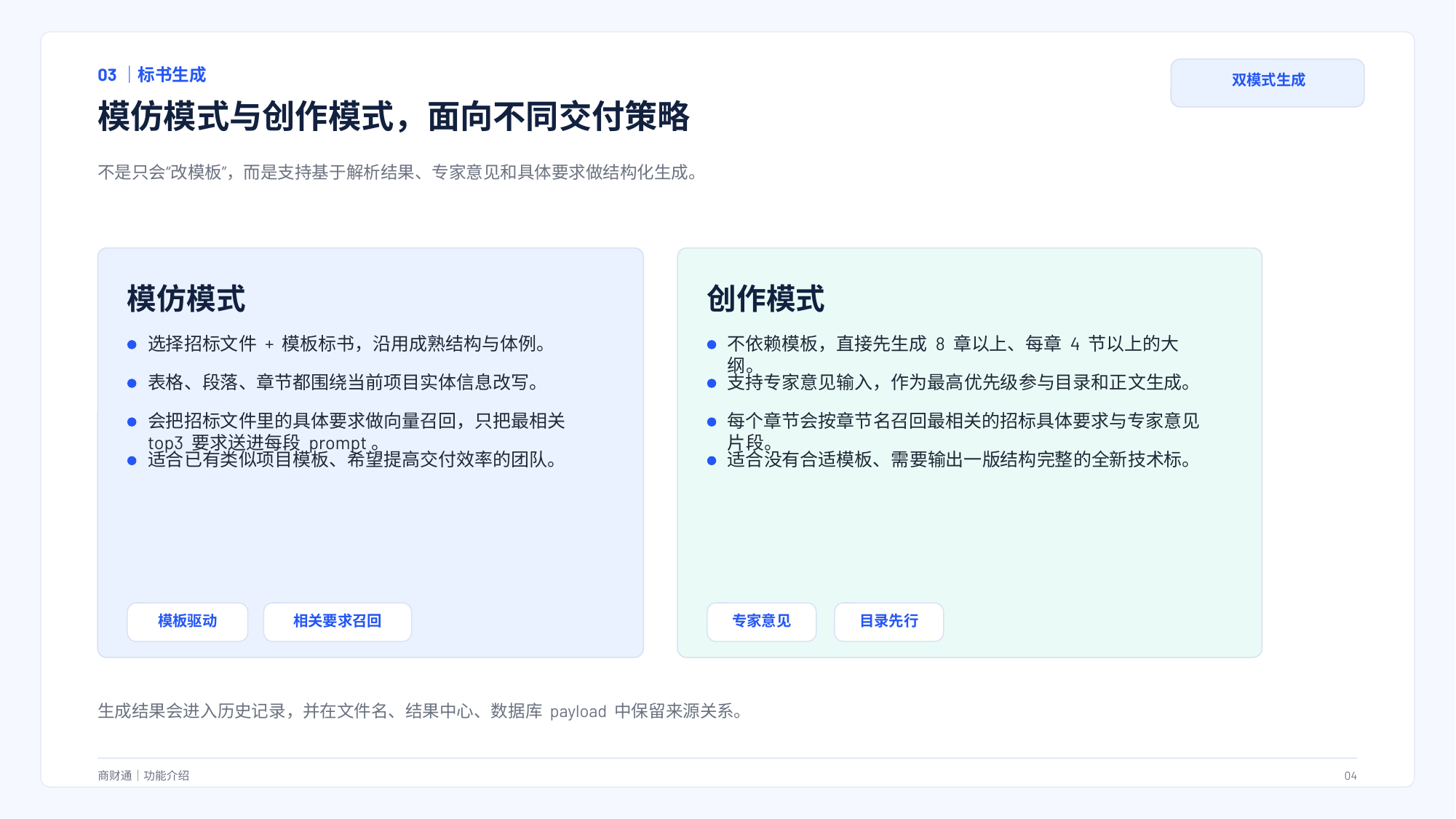

03｜标书生成
双模式生成
模仿模式与创作模式，面向不同交付策略
不是只会“改模板”，而是支持基于解析结果、专家意见和具体要求做结构化生成。

模仿模式
创作模式
选择招标文件 + 模板标书，沿用成熟结构与体例。
不依赖模板，直接先生成 8 章以上、每章 4 节以上的大纲。

表格、段落、章节都围绕当前项目实体信息改写。
支持专家意见输入，作为最高优先级参与目录和正文生成。

会把招标文件里的具体要求做向量召回，只把最相关 top3 要求送进每段 prompt。
每个章节会按章节名召回最相关的招标具体要求与专家意见片段。

适合已有类似项目模板、希望提高交付效率的团队。
适合没有合适模板、需要输出一版结构完整的全新技术标。

模板驱动
相关要求召回
专家意见
目录先行
生成结果会进入历史记录，并在文件名、结果中心、数据库 payload 中保留来源关系。

商财通｜功能介绍
04